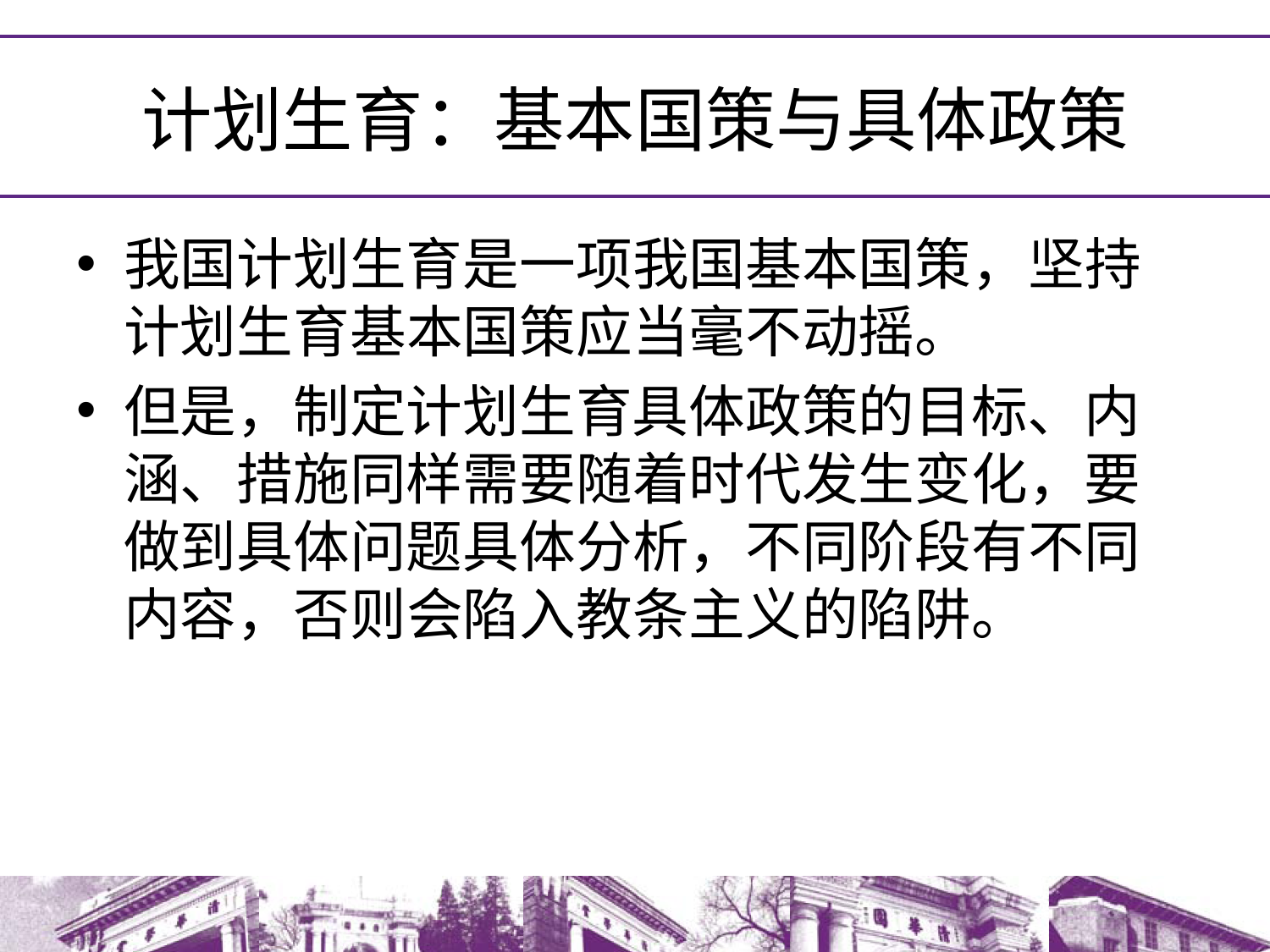

# 计划生育：基本国策与具体政策
我国计划生育是一项我国基本国策，坚持计划生育基本国策应当毫不动摇。
但是，制定计划生育具体政策的目标、内涵、措施同样需要随着时代发生变化，要做到具体问题具体分析，不同阶段有不同内容，否则会陷入教条主义的陷阱。